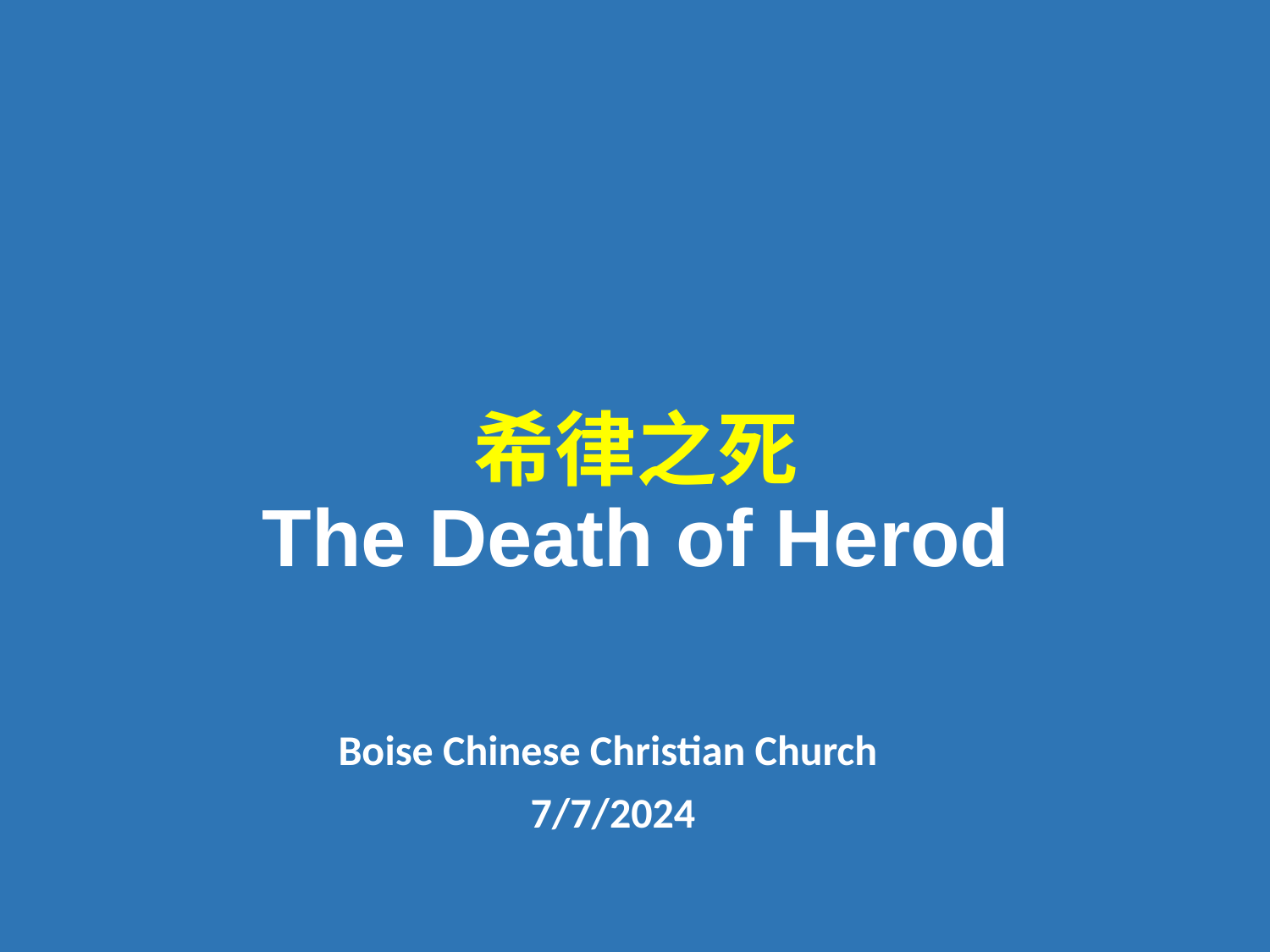

# 希律之死 The Death of Herod
Boise Chinese Christian Church
7/7/2024